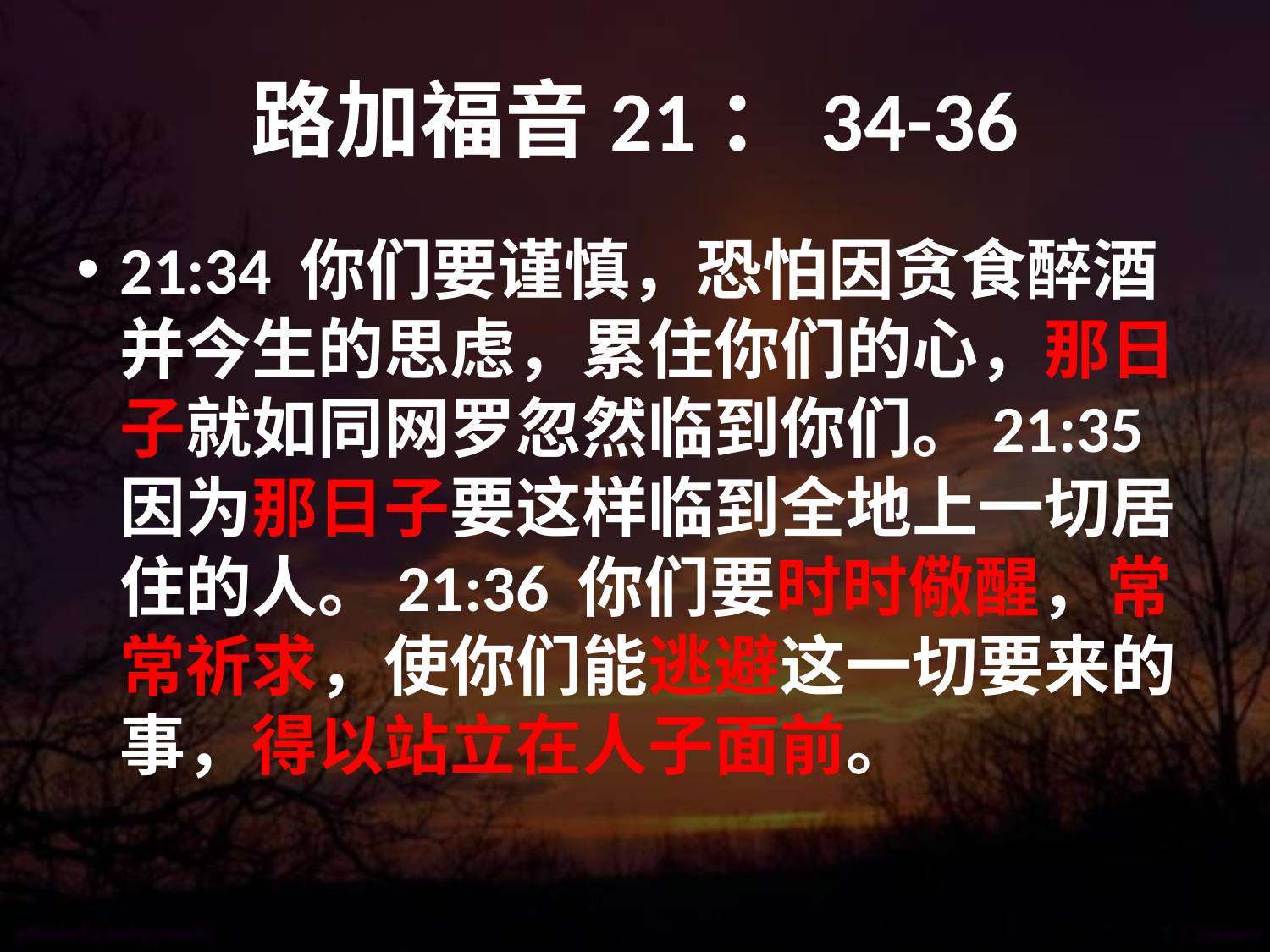

# 路加福音21：34-36
21:34 你们要谨慎，恐怕因贪食醉酒并今生的思虑，累住你们的心，那日子就如同网罗忽然临到你们。21:35 因为那日子要这样临到全地上一切居住的人。21:36 你们要时时儆醒，常常祈求，使你们能逃避这一切要来的事，得以站立在人子面前。